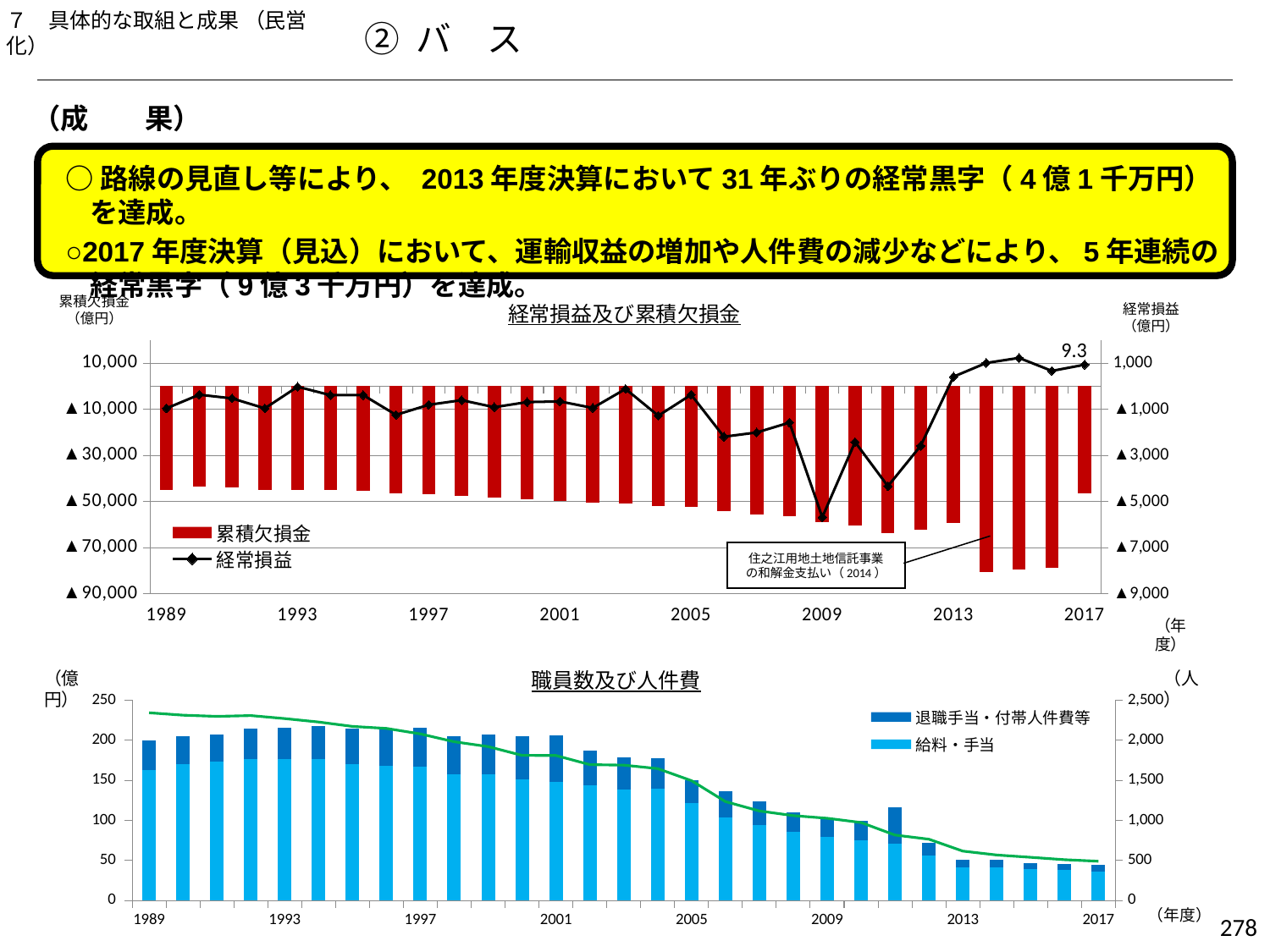

７　具体的な取組と成果 （民営化）
② バ　ス
（成　　果）

○路線の見直し等により、 2013年度決算において31年ぶりの経常黒字（4億1千万円）を達成。
○2017年度決算（見込）において、運輸収益の増加や人件費の減少などにより、5年連続の経常黒字（9億3千万円）を達成。
累積欠損金
（億円）
経常損益
（億円）
経常損益及び累積欠損金

### Chart

| Category |  |  |
|---|---|---|
| 1989 | -45123.0 | -956.0 |
|  | -43428.0 | -366.0 |
|  | -43872.0 | -525.0 |
|  | -44794.0 | -956.0 |
| 1993 | -44815.0 | -21.0 |
|  | -44875.0 | -386.0 |
|  | -45226.0 | -383.0 |
|  | -46466.0 | -1240.0 |
| 1997 | -46894.0 | -803.0 |
|  | -47481.0 | -604.0 |
|  | -48388.0 | -907.0 |
|  | -48965.0 | -687.0 |
| 2001 | -49585.0 | -659.0 |
|  | -50525.0 | -940.0 |
|  | -50641.0 | -117.0 |
|  | -51890.0 | -1278.0 |
| 2005 | -52158.0 | -365.0 |
|  | -54123.0 | -2186.0 |
|  | -55627.0 | -2003.0 |
|  | -56184.0 | -1575.0 |
| 2009 | -58912.0 | -5677.0 |
|  | -60435.0 | -2416.0 |
|  | -63540.0 | -4332.0 |
|  | -62187.0 | -2580.0 |
| 2013 | -59100.0 | 414.0 |
|  | -80663.0 | 1009.0 |
|  | -79431.0 | 1228.0 |
|  | -78844.0 | 664.0 |
| 2017 | -46281.0 | 933.0 |
住之江用地土地信託事業
の和解金支払い（2014）
（年度）

### Chart

| Category | 給料・手当 | 退職手当・付帯人件費等 | 人員 |
|---|---|---|---|
| 1989 | 163.0 | 37.0 | 2342.0 |
|  | 170.0 | 35.0 | 2312.0 |
|  | 173.0 | 34.0 | 2297.0 |
|  | 176.0 | 38.0 | 2307.0 |
| 1993 | 176.0 | 39.0 | 2270.0 |
|  | 176.0 | 42.0 | 2227.0 |
|  | 170.0 | 44.0 | 2172.0 |
|  | 168.0 | 46.0 | 2147.0 |
| 1997 | 167.0 | 48.0 | 2078.0 |
|  | 157.0 | 48.0 | 1980.0 |
|  | 157.0 | 50.0 | 1920.0 |
|  | 151.0 | 54.0 | 1811.0 |
| 2001 | 148.0 | 58.0 | 1809.0 |
|  | 144.0 | 43.0 | 1695.0 |
|  | 138.0 | 41.0 | 1689.0 |
|  | 139.0 | 39.0 | 1646.0 |
| 2005 | 122.0 | 28.0 | 1495.0 |
|  | 104.0 | 32.0 | 1234.0 |
|  | 94.0 | 30.0 | 1117.0 |
|  | 86.0 | 24.0 | 1059.0 |
| 2009 | 79.0 | 23.0 | 1026.0 |
|  | 75.0 | 24.0 | 973.0 |
|  | 71.0 | 45.0 | 817.0 |
|  | 56.0 | 16.0 | 765.0 |
| 2013 | 41.0 | 10.0 | 616.0 |
|  | 41.0 | 10.0 | 568.0 |
|  | 39.0 | 8.0 | 539.0 |
|  | 38.0 | 8.0 | 509.0 |
| 2017 | 36.0 | 9.0 | 490.0 |
（億円）
職員数及び人件費
（人）
（年度）
278